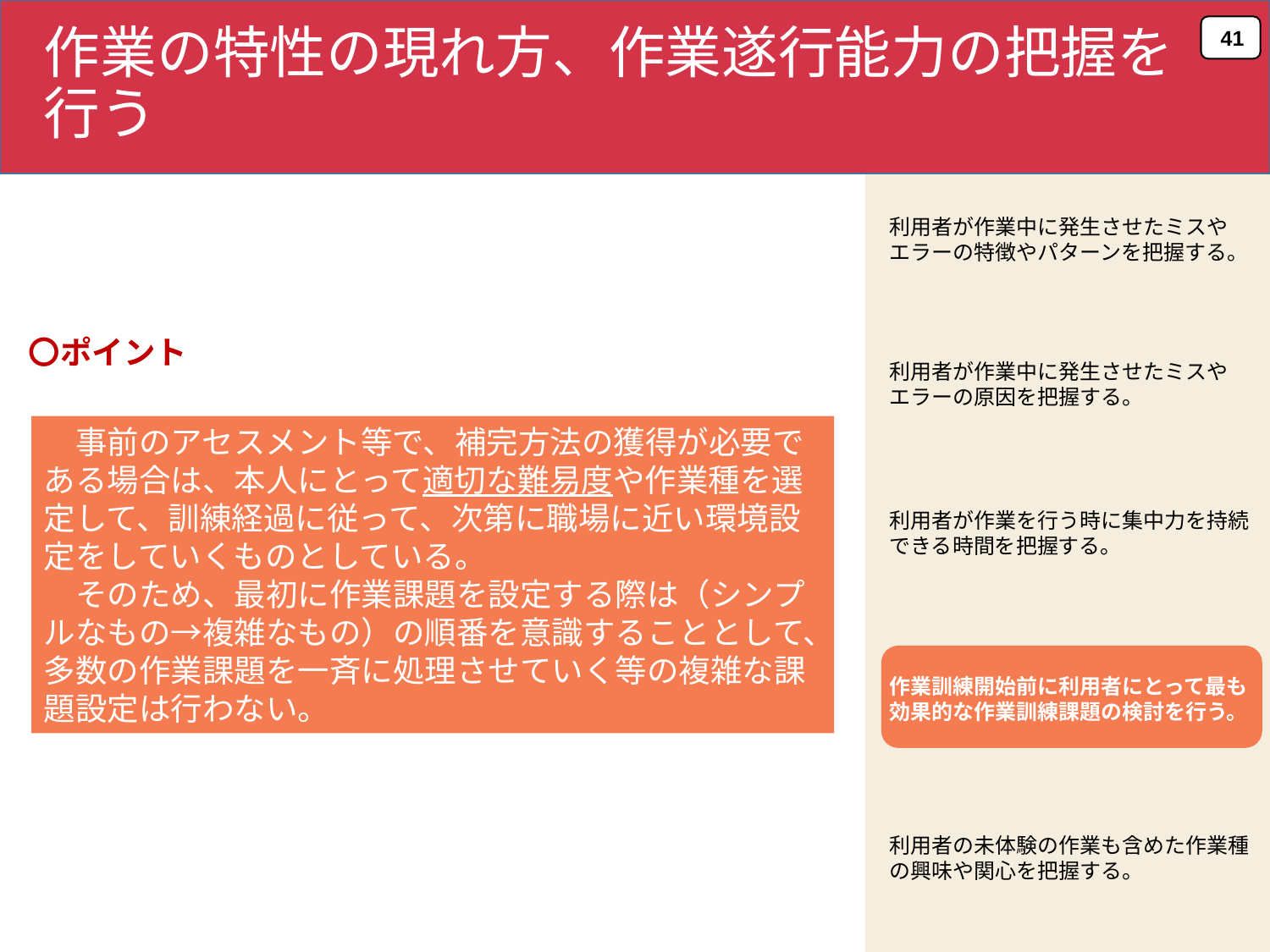

41

作業の特性の現れ方、作業遂行能力の把握を行う

利用者が作業中に発生させたミスやエラーの特徴やパターンを把握する。
〇ポイント
利用者が作業中に発生させたミスやエラーの原因を把握する。
　事前のアセスメント等で、補完方法の獲得が必要である場合は、本人にとって適切な難易度や作業種を選定して、訓練経過に従って、次第に職場に近い環境設定をしていくものとしている。
　そのため、最初に作業課題を設定する際は（シンプルなもの→複雑なもの）の順番を意識することとして、多数の作業課題を一斉に処理させていく等の複雑な課題設定は行わない。
利用者が作業を行う時に集中力を持続できる時間を把握する。

作業訓練開始前に利用者にとって最も効果的な作業訓練課題の検討を行う。
利用者の未体験の作業も含めた作業種の興味や関心を把握する。